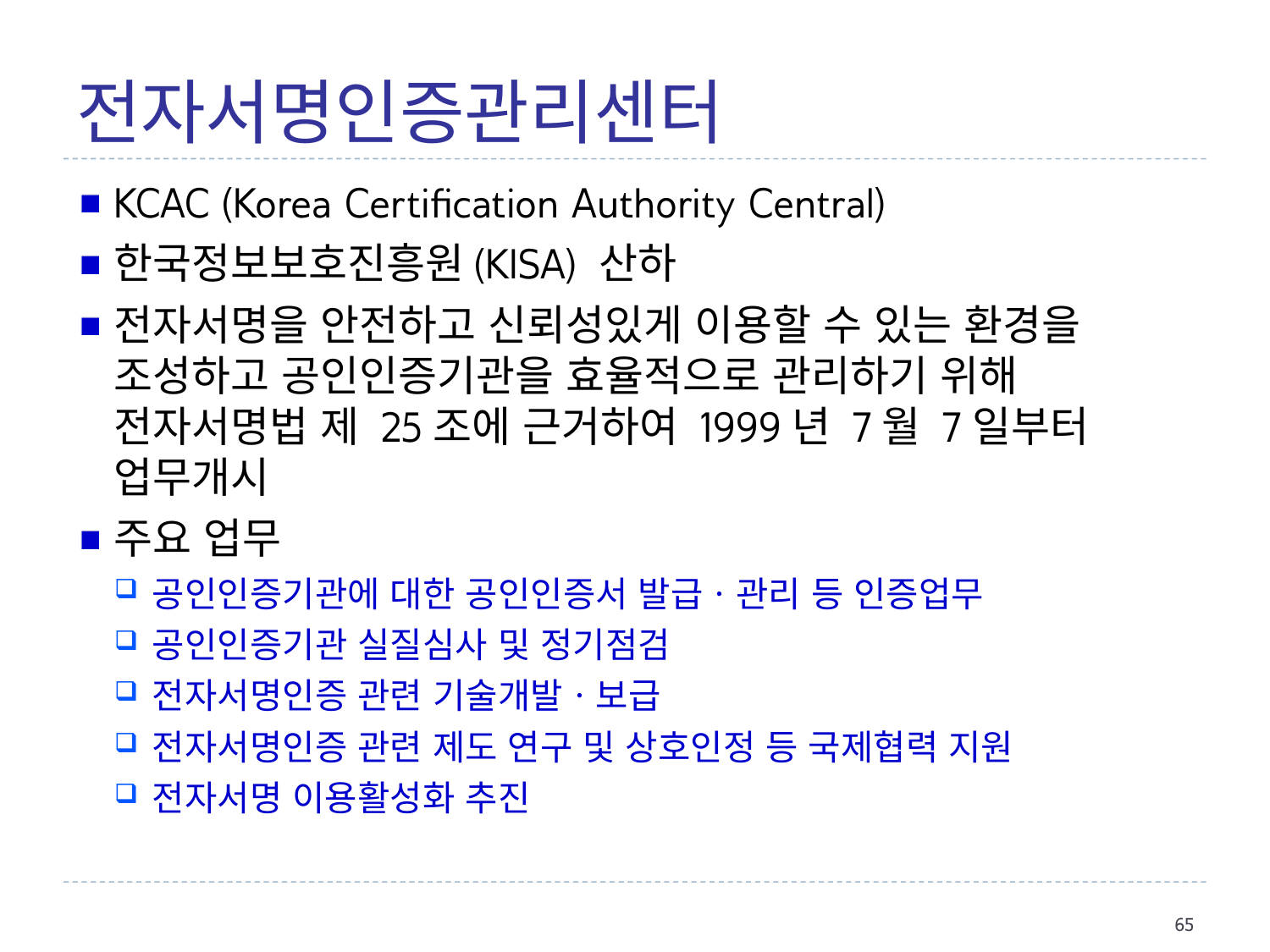

전자서명인증관리센터
KCAC (Korea Certification Authority Central)
한국정보보호진흥원(KISA) 산하
전자서명을 안전하고 신뢰성있게 이용할 수 있는 환경을 조성하고 공인인증기관을 효율적으로 관리하기 위해 전자서명법 제 25조에 근거하여 1999년 7월 7일부터 업무개시
주요 업무
공인인증기관에 대한 공인인증서 발급ㆍ관리 등 인증업무
공인인증기관 실질심사 및 정기점검
전자서명인증 관련 기술개발ㆍ보급
전자서명인증 관련 제도 연구 및 상호인정 등 국제협력 지원
전자서명 이용활성화 추진
65